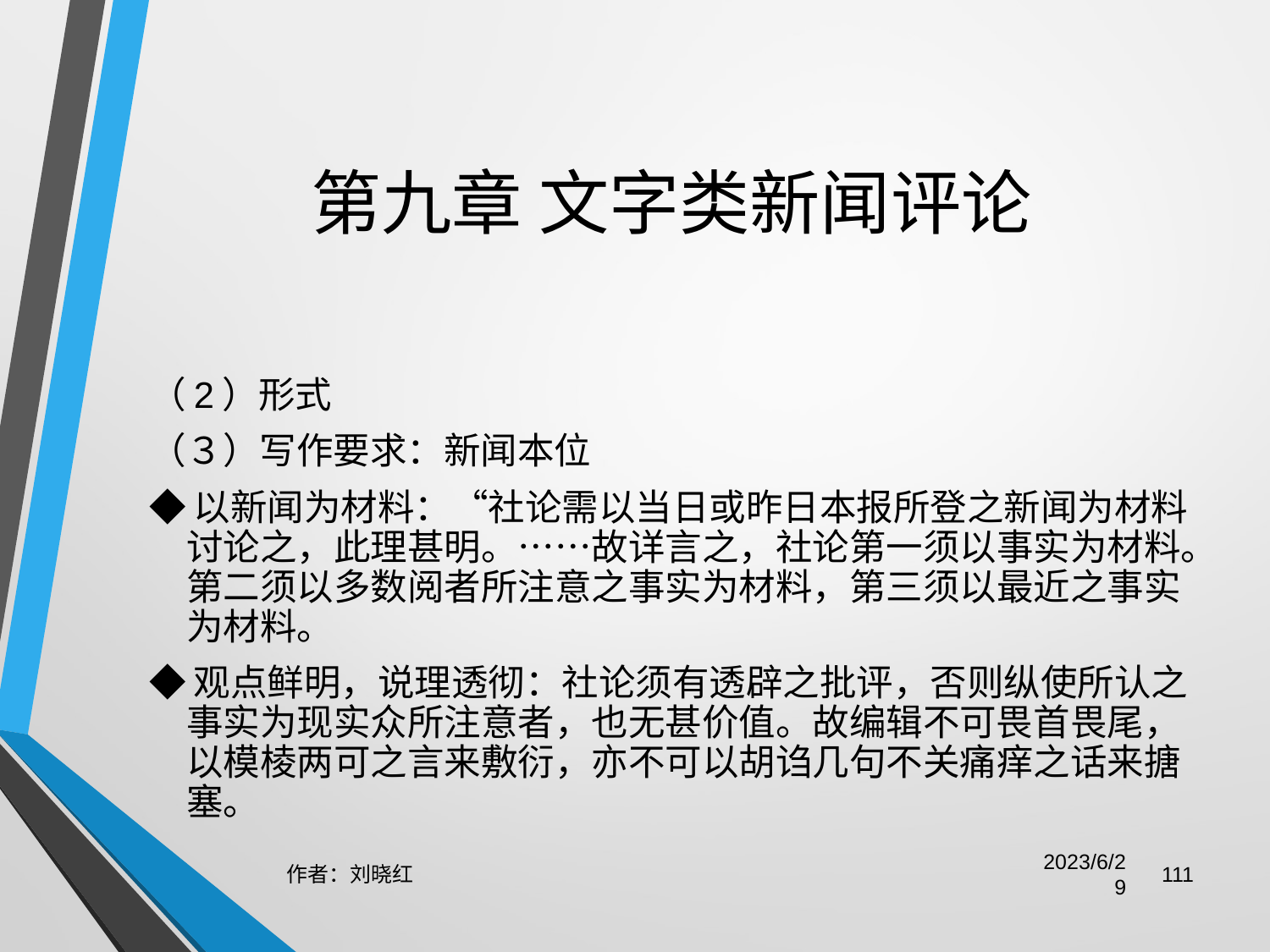

# 第九章 文字类新闻评论
（2）形式
（３）写作要求：新闻本位
◆以新闻为材料：“社论需以当日或昨日本报所登之新闻为材料讨论之，此理甚明。……故详言之，社论第一须以事实为材料。第二须以多数阅者所注意之事实为材料，第三须以最近之事实为材料。
◆观点鲜明，说理透彻：社论须有透辟之批评，否则纵使所认之事实为现实众所注意者，也无甚价值。故编辑不可畏首畏尾，以模棱两可之言来敷衍，亦不可以胡诌几句不关痛痒之话来搪塞。

作者：刘晓红
2023/6/29
111